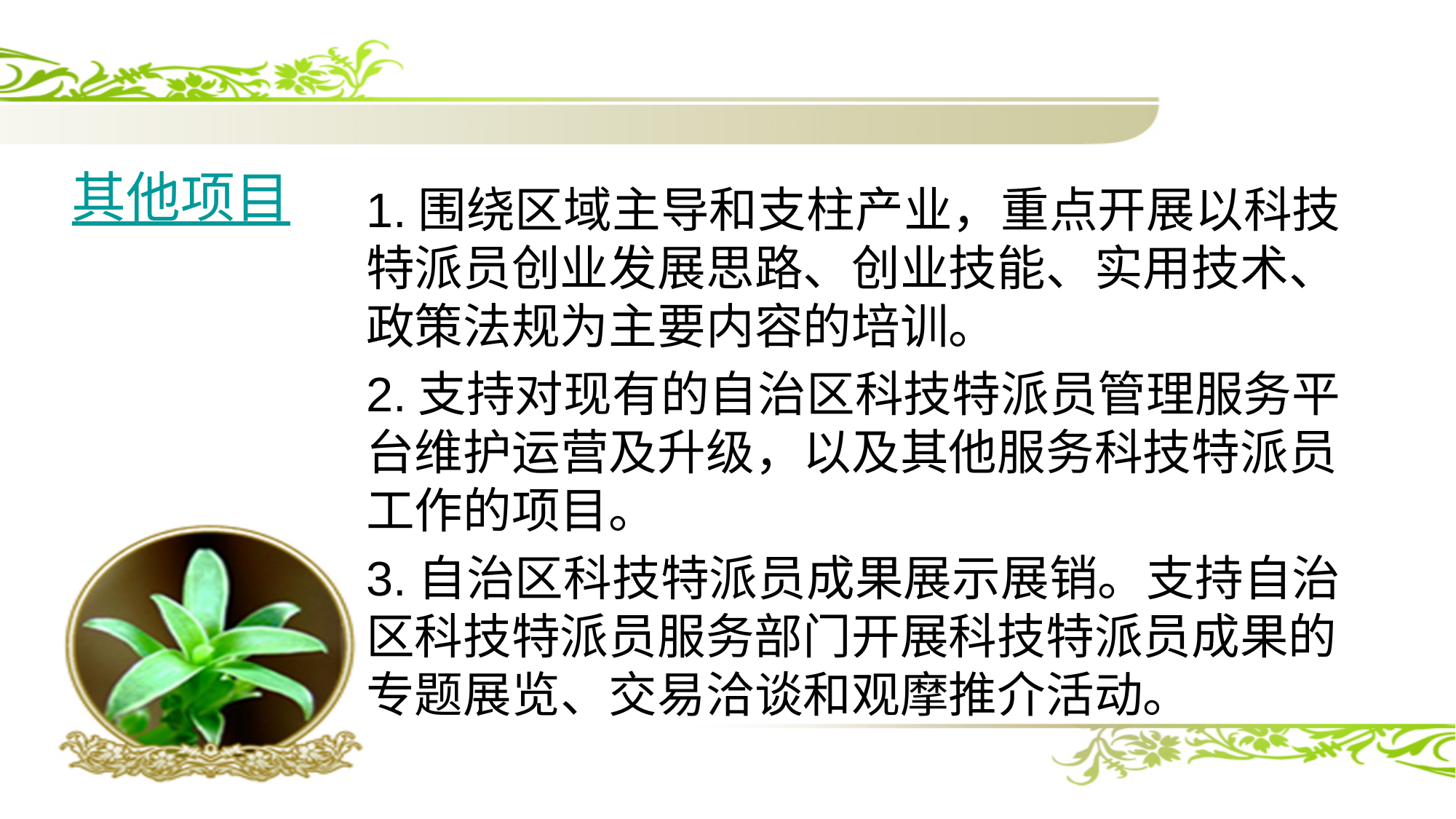

# 其他项目
1.围绕区域主导和支柱产业，重点开展以科技特派员创业发展思路、创业技能、实用技术、政策法规为主要内容的培训。
2.支持对现有的自治区科技特派员管理服务平台维护运营及升级，以及其他服务科技特派员工作的项目。
3.自治区科技特派员成果展示展销。支持自治区科技特派员服务部门开展科技特派员成果的专题展览、交易洽谈和观摩推介活动。